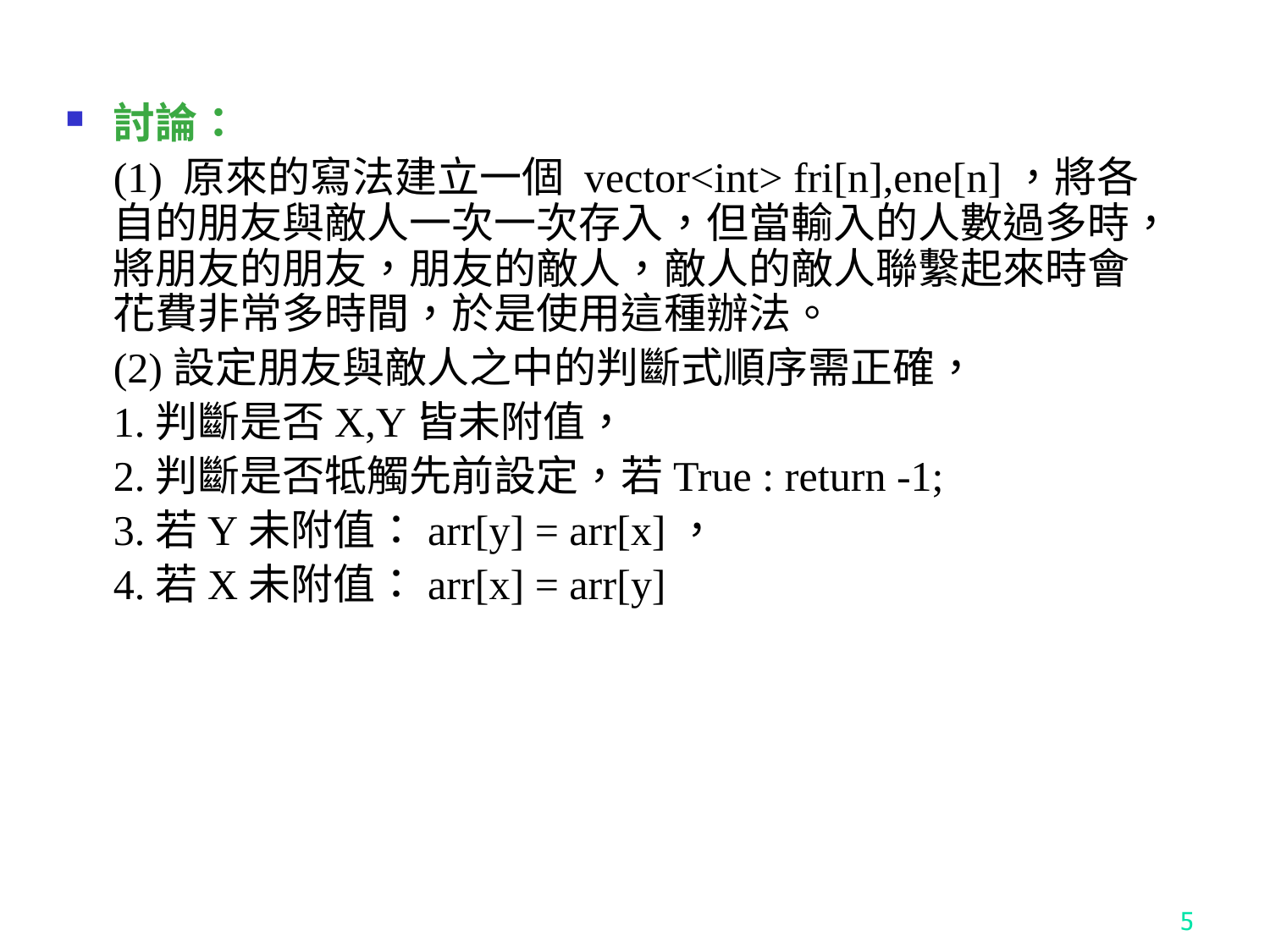

討論：
	(1) 原來的寫法建立一個 vector<int> fri[n],ene[n]，將各自的朋友與敵人一次一次存入，但當輸入的人數過多時，將朋友的朋友，朋友的敵人，敵人的敵人聯繫起來時會花費非常多時間，於是使用這種辦法。
	(2)設定朋友與敵人之中的判斷式順序需正確，
	1.判斷是否X,Y皆未附值，
	2.判斷是否牴觸先前設定，若True : return -1;
	3.若Y未附值：arr[y] = arr[x]，
	4.若X未附值：arr[x] = arr[y]

5